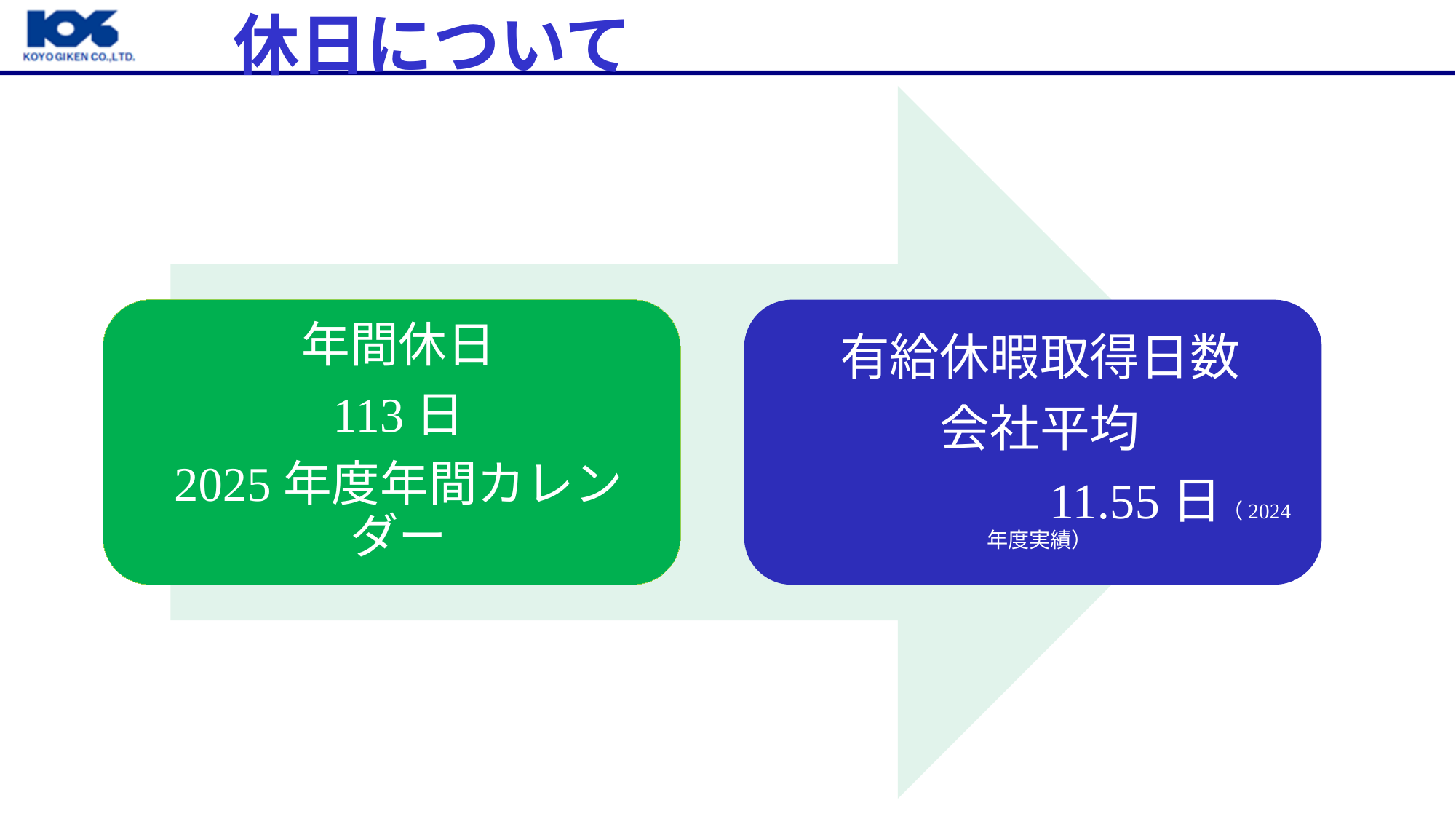

休日について

年間休日
113日
2025年度年間カレンダー
有給休暇取得日数
会社平均
　　　　　11.55日（2024年度実績）